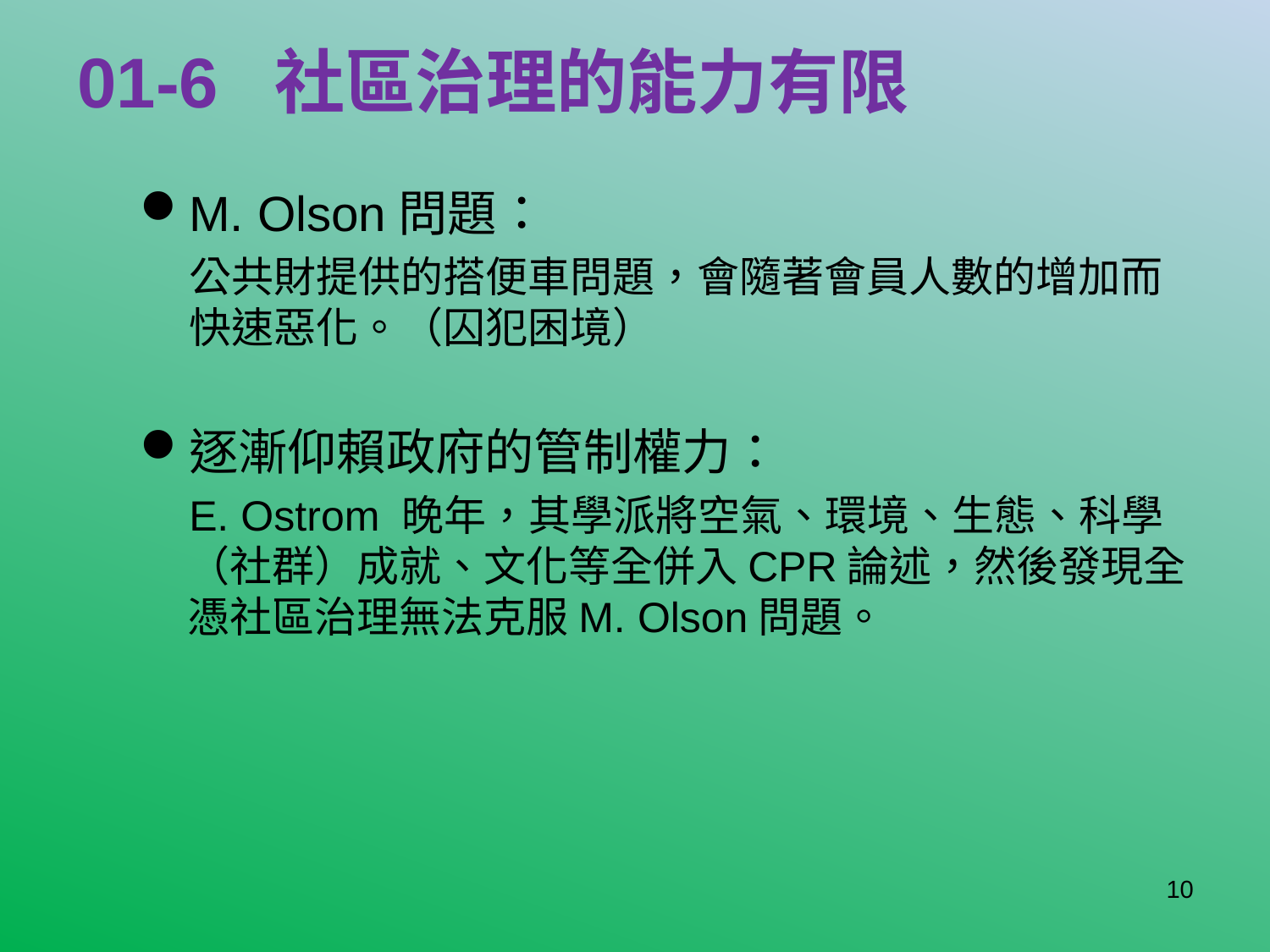

# 01-6  社區治理的能力有限
M. Olson問題：
公共財提供的搭便車問題，會隨著會員人數的增加而快速惡化。（囚犯困境）

逐漸仰賴政府的管制權力：
E. Ostrom 晚年，其學派將空氣、環境、生態、科學（社群）成就、文化等全併入CPR論述，然後發現全憑社區治理無法克服M. Olson問題。
10